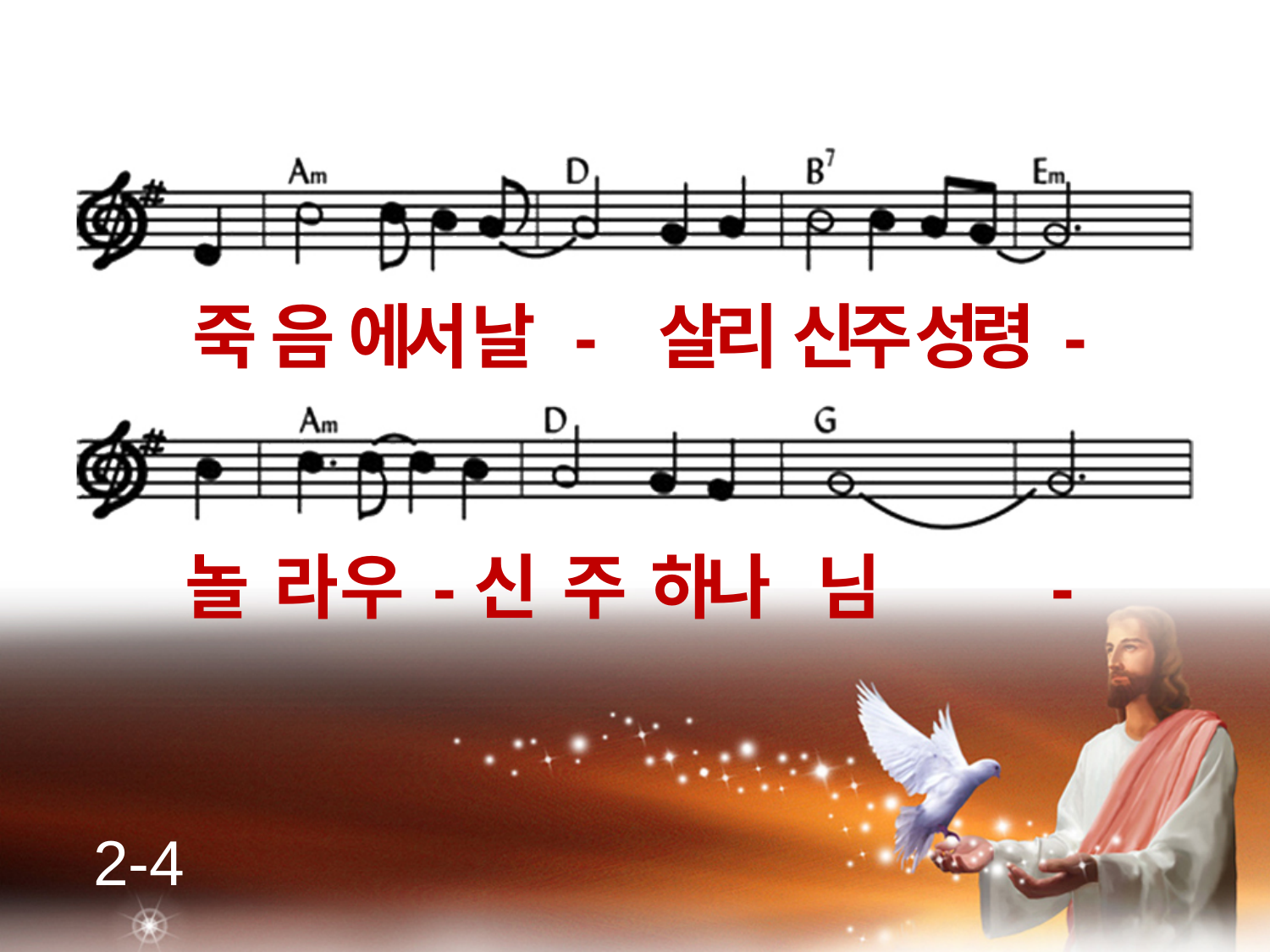

죽  음  에서 날  -    살리  신주 성령 -
놀   라 우 -신   주   하나     님              -
2-4